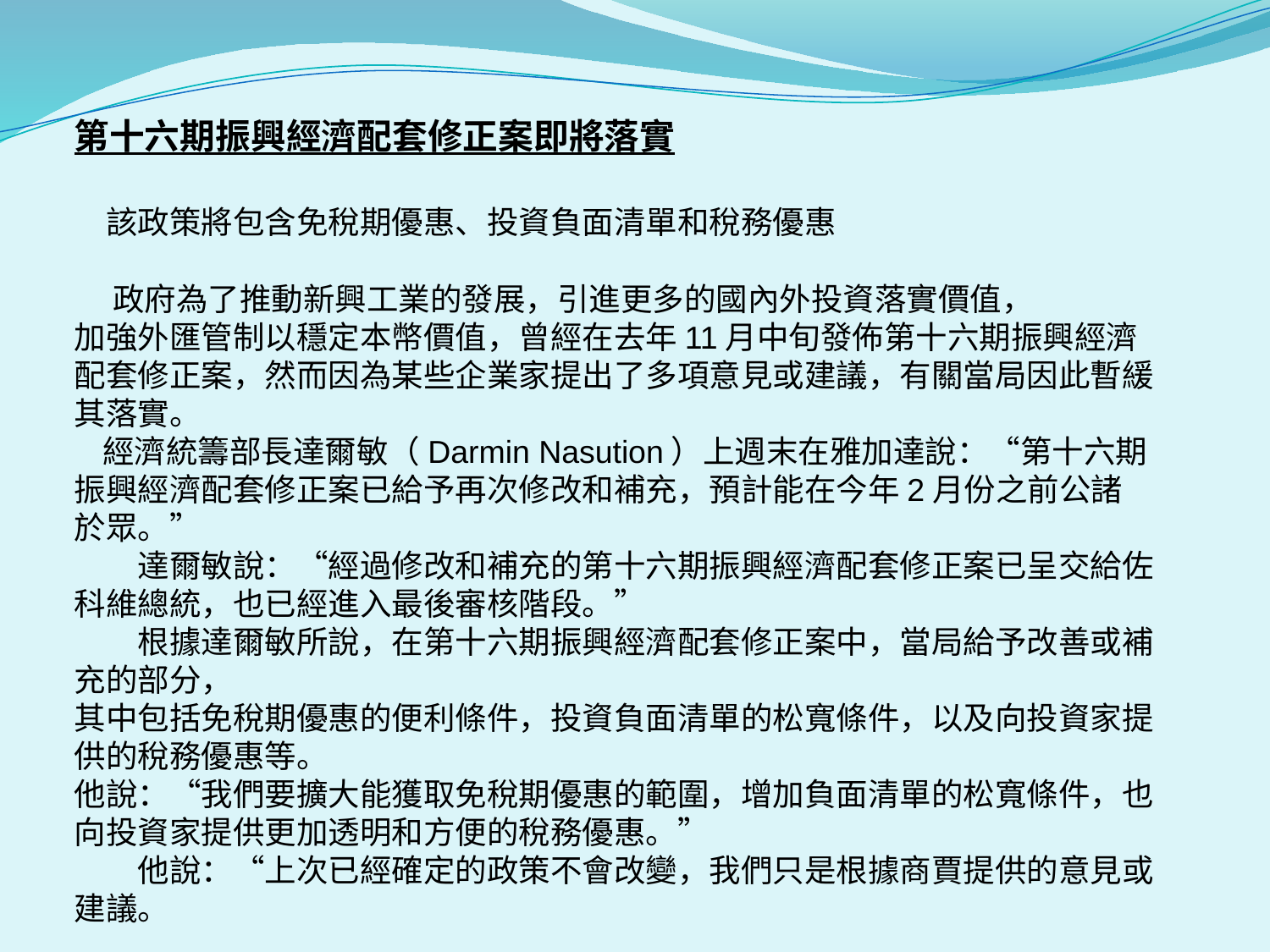

第十六期振興經濟配套修正案即將落實
   該政策將包含免稅期優惠、投資負面清單和稅務優惠
　 政府為了推動新興工業的發展，引進更多的國內外投資落實價值，
加強外匯管制以穩定本幣價值，曾經在去年11月中旬發佈第十六期振興經濟配套修正案，然而因為某些企業家提出了多項意見或建議，有關當局因此暫緩其落實。
    經濟統籌部長達爾敏（Darmin Nasution）上週末在雅加達說：“第十六期振興經濟配套修正案已給予再次修改和補充，預計能在今年2月份之前公諸於眾。”
　　達爾敏說：“經過修改和補充的第十六期振興經濟配套修正案已呈交給佐科維總統，也已經進入最後審核階段。”
　　根據達爾敏所說，在第十六期振興經濟配套修正案中，當局給予改善或補充的部分，
其中包括免稅期優惠的便利條件，投資負面清單的松寬條件，以及向投資家提供的稅務優惠等。
他說：“我們要擴大能獲取免稅期優惠的範圍，增加負面清單的松寬條件，也向投資家提供更加透明和方便的稅務優惠。”
　　他說：“上次已經確定的政策不會改變，我們只是根據商賈提供的意見或建議。